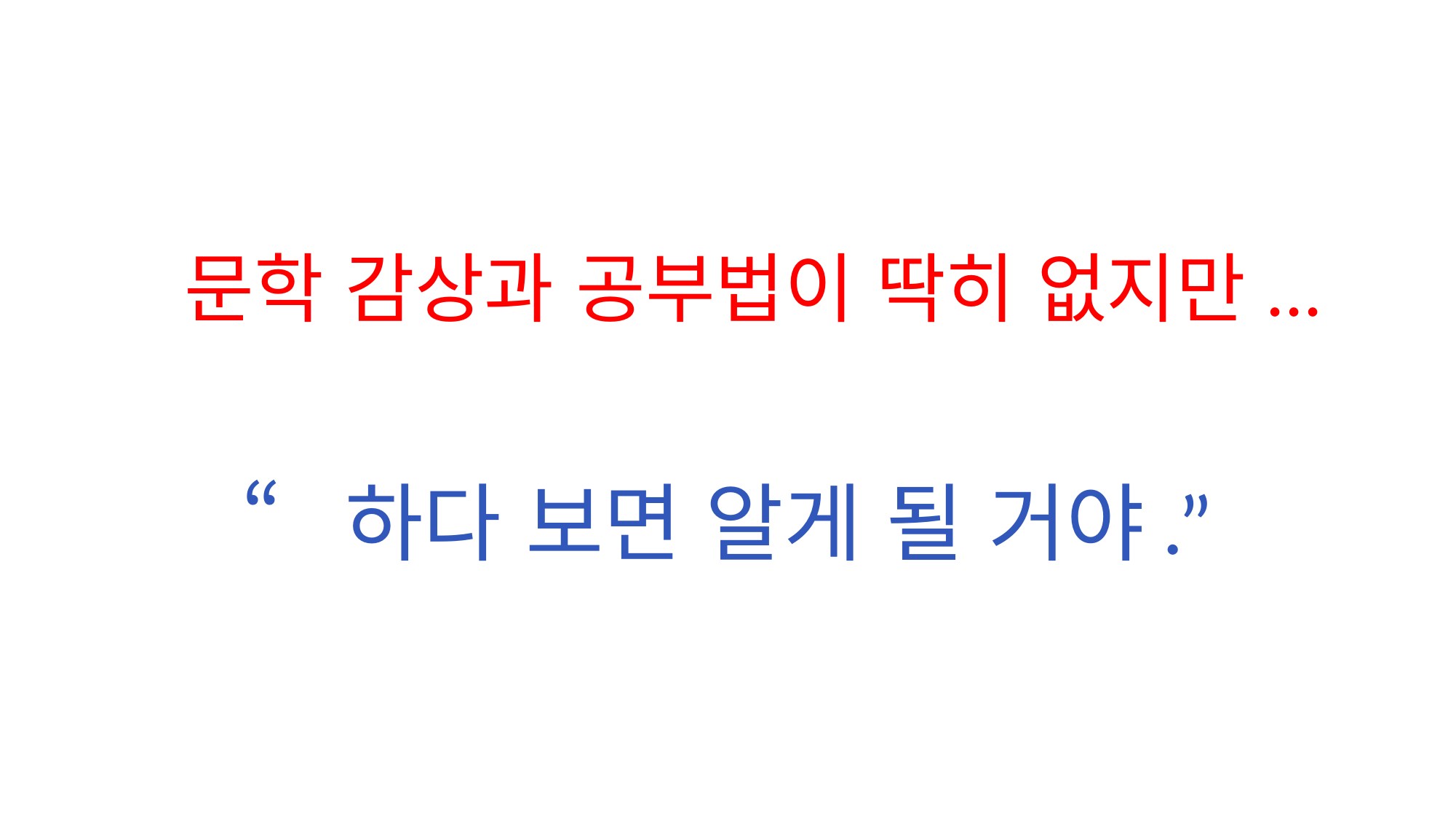

# 문학 감상과 공부법이 딱히 없지만...
“하다 보면 알게 될 거야.”